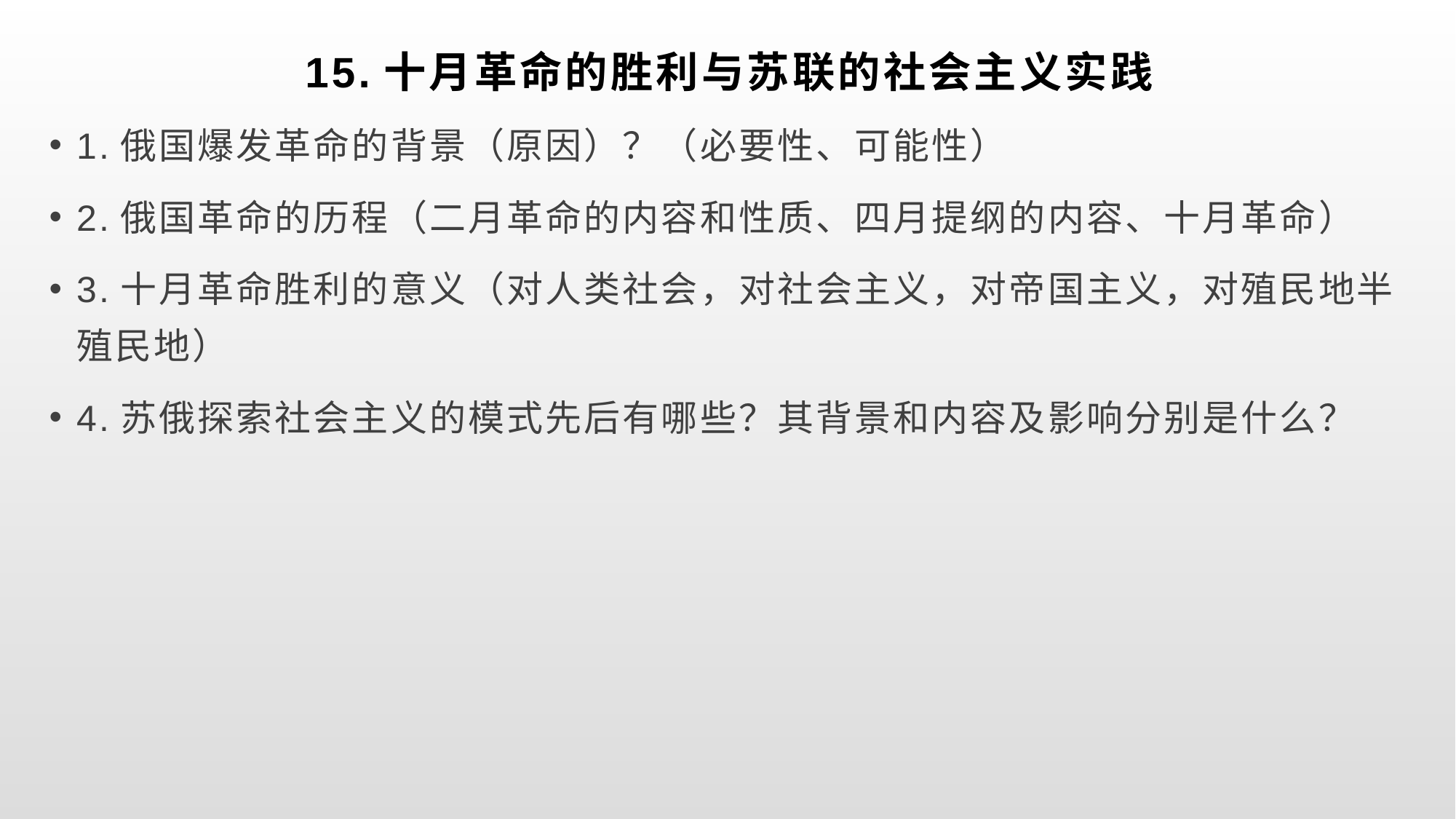

# 15.十月革命的胜利与苏联的社会主义实践
1.俄国爆发革命的背景（原因）？（必要性、可能性）
2.俄国革命的历程（二月革命的内容和性质、四月提纲的内容、十月革命）
3.十月革命胜利的意义（对人类社会，对社会主义，对帝国主义，对殖民地半殖民地）
4.苏俄探索社会主义的模式先后有哪些？其背景和内容及影响分别是什么？